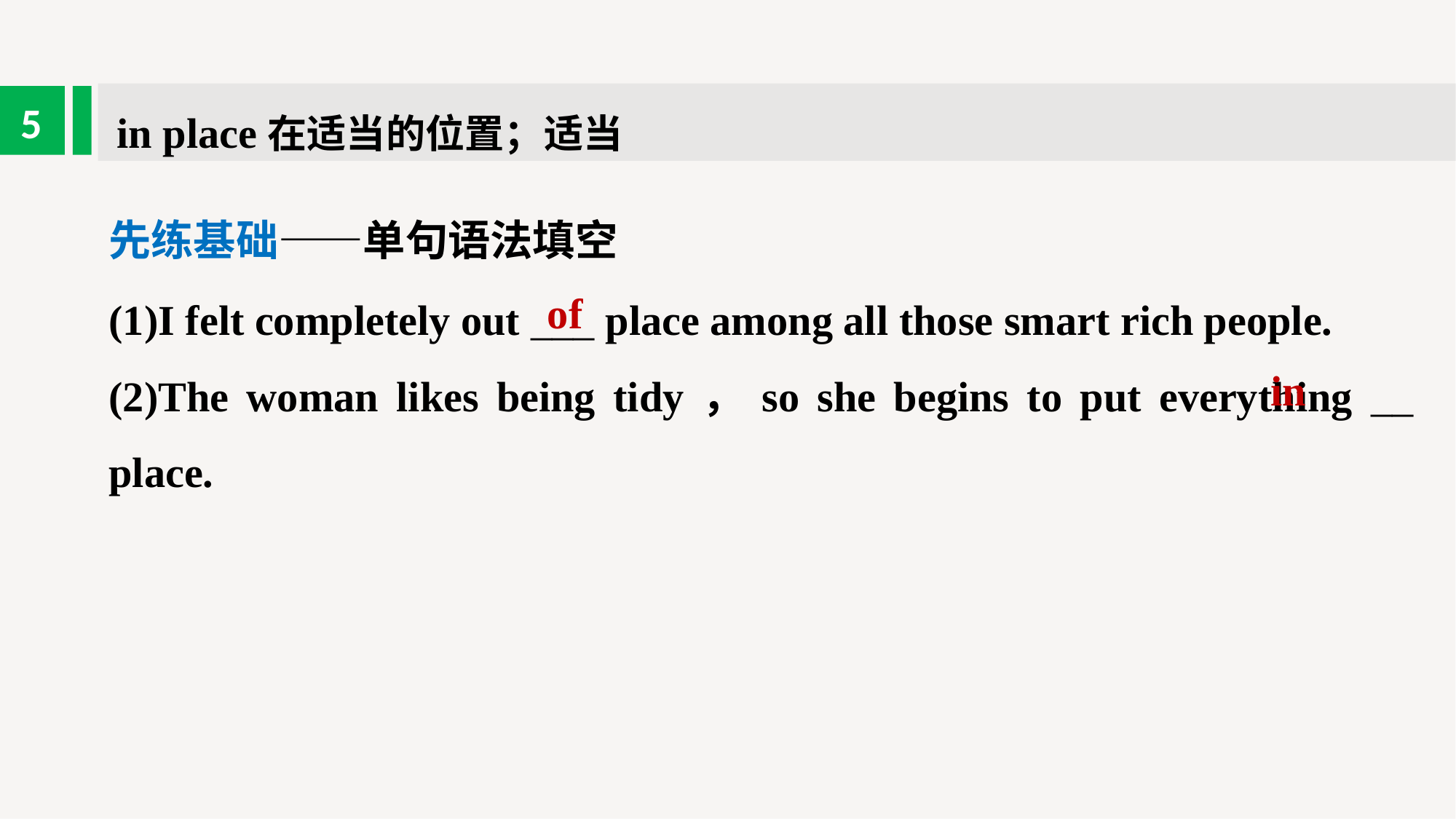

in place在适当的位置；适当

5
先练基础——单句语法填空
(1)I felt completely out ___ place among all those smart rich people.
(2)The woman likes being tidy，so she begins to put everything __ place.
of
in